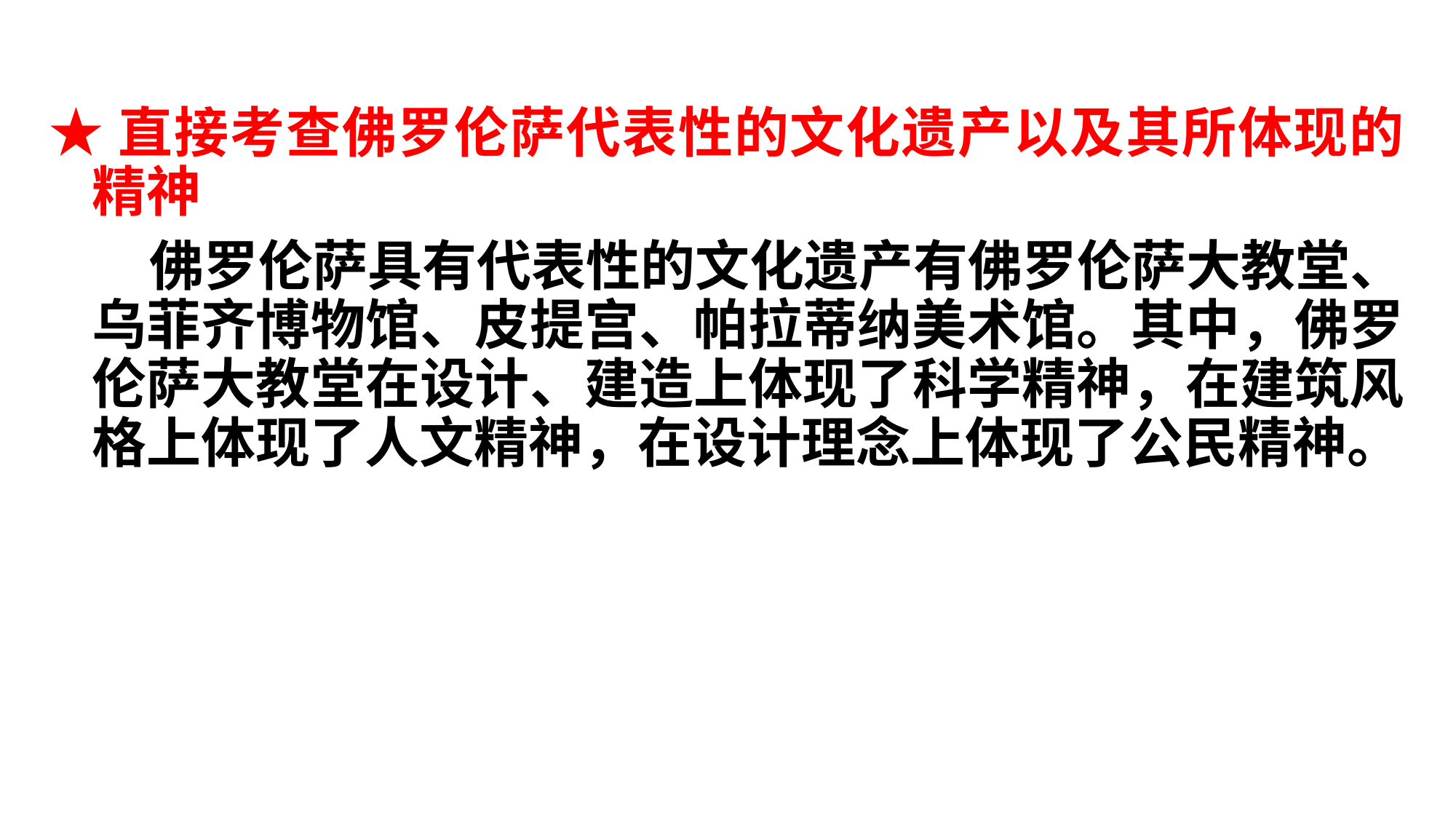

★直接考查佛罗伦萨代表性的文化遗产以及其所体现的精神
       佛罗伦萨具有代表性的文化遗产有佛罗伦萨大教堂、乌菲齐博物馆、皮提宫、帕拉蒂纳美术馆。其中，佛罗伦萨大教堂在设计、建造上体现了科学精神，在建筑风格上体现了人文精神，在设计理念上体现了公民精神。